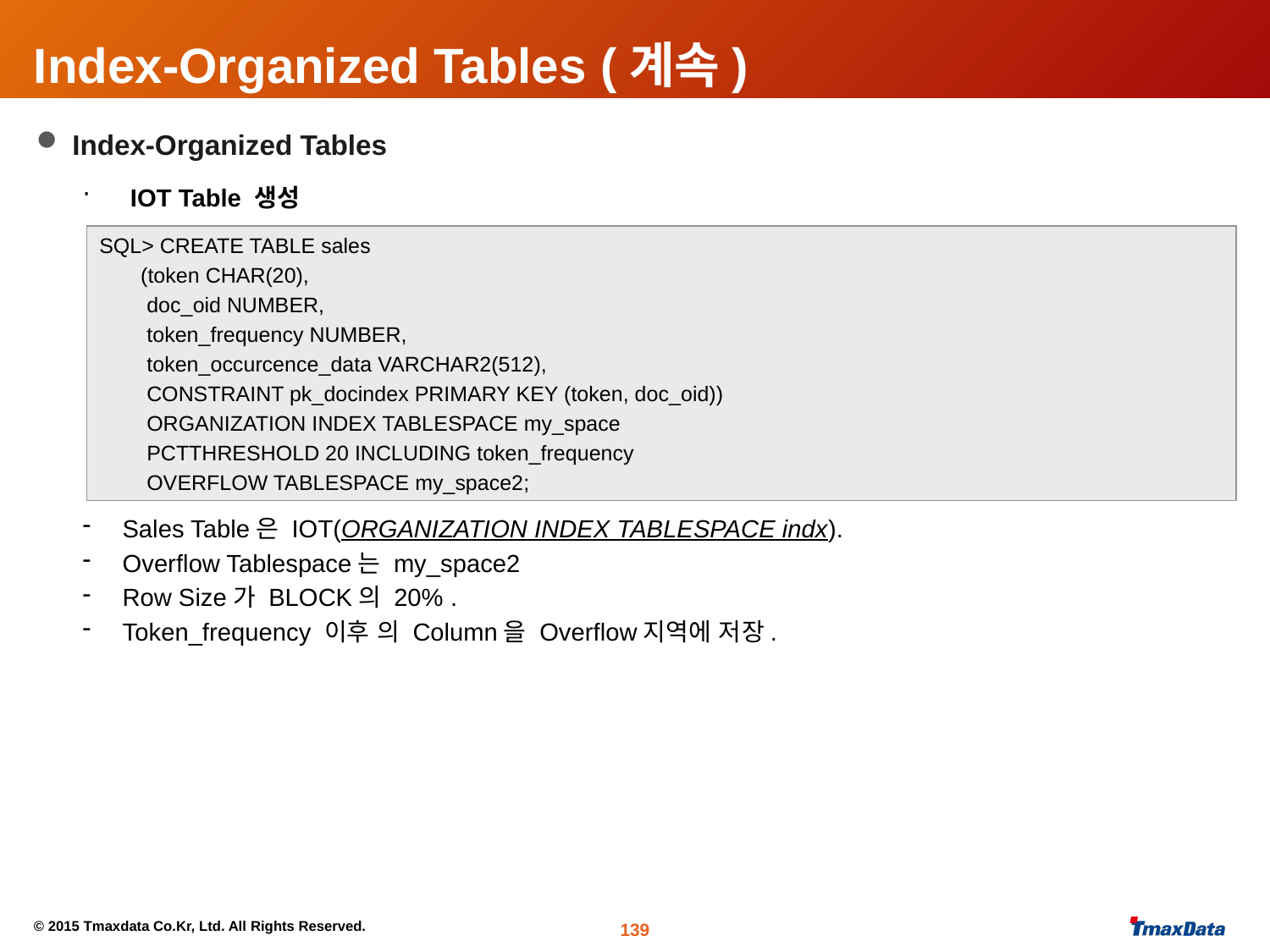

# Index-Organized Tables (계속)
 Index-Organized Tables
IOT Table 생성

Sales Table은 IOT(ORGANIZATION INDEX TABLESPACE indx).
Overflow Tablespace는 my_space2
Row Size가 BLOCK의 20% .
Token_frequency 이후 의 Column을 Overflow지역에 저장.

SQL> CREATE TABLE sales
       (token CHAR(20),
        doc_oid NUMBER,
        token_frequency NUMBER,
        token_occurcence_data VARCHAR2(512),
        CONSTRAINT pk_docindex PRIMARY KEY (token, doc_oid))
        ORGANIZATION INDEX TABLESPACE my_space
        PCTTHRESHOLD 20 INCLUDING token_frequency
        OVERFLOW TABLESPACE my_space2;